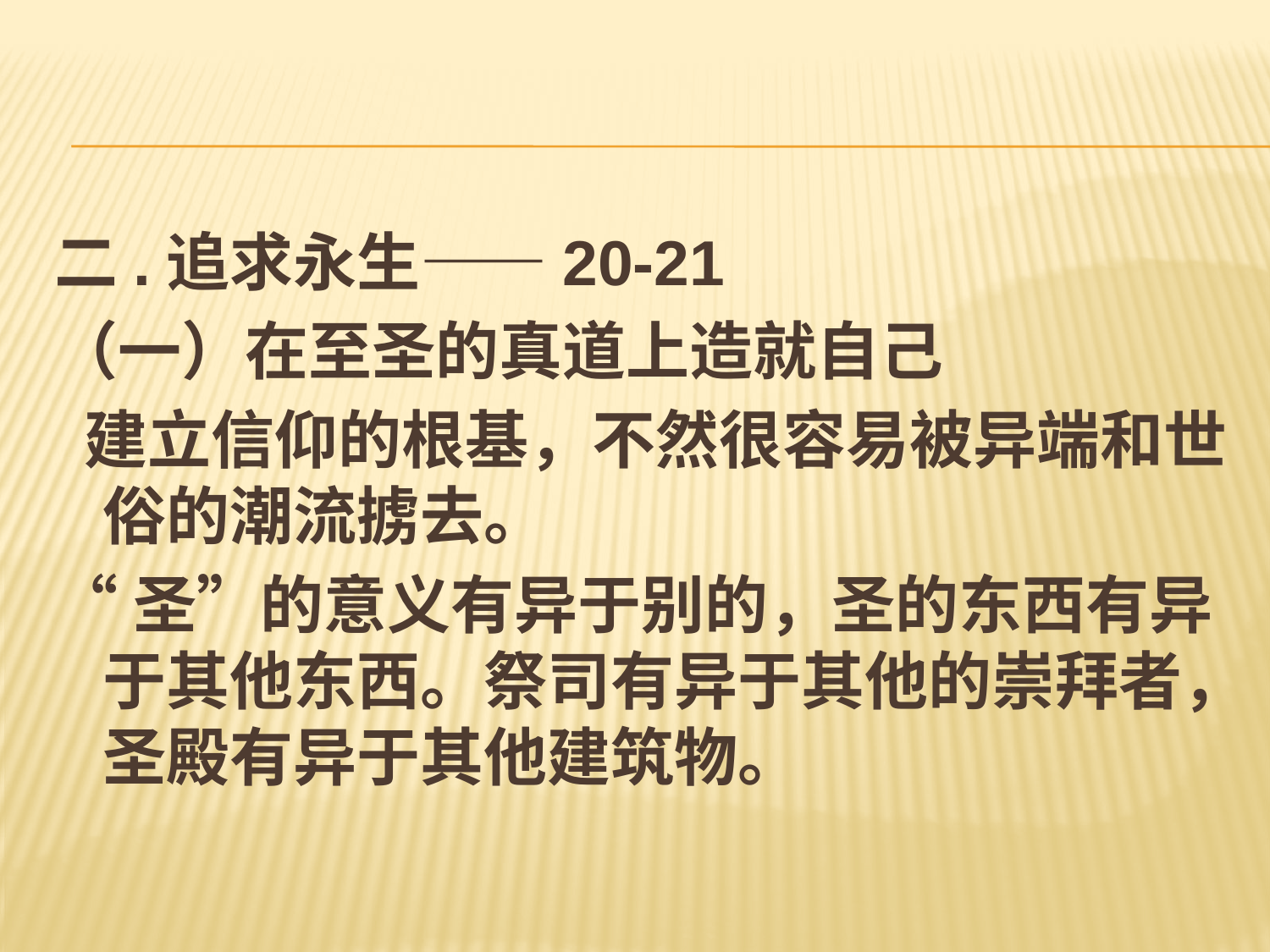

#
二.追求永生——20-21
（一）在至圣的真道上造就自己
 建立信仰的根基，不然很容易被异端和世俗的潮流掳去。
“圣”的意义有异于别的，圣的东西有异于其他东西。祭司有异于其他的崇拜者，圣殿有异于其他建筑物。